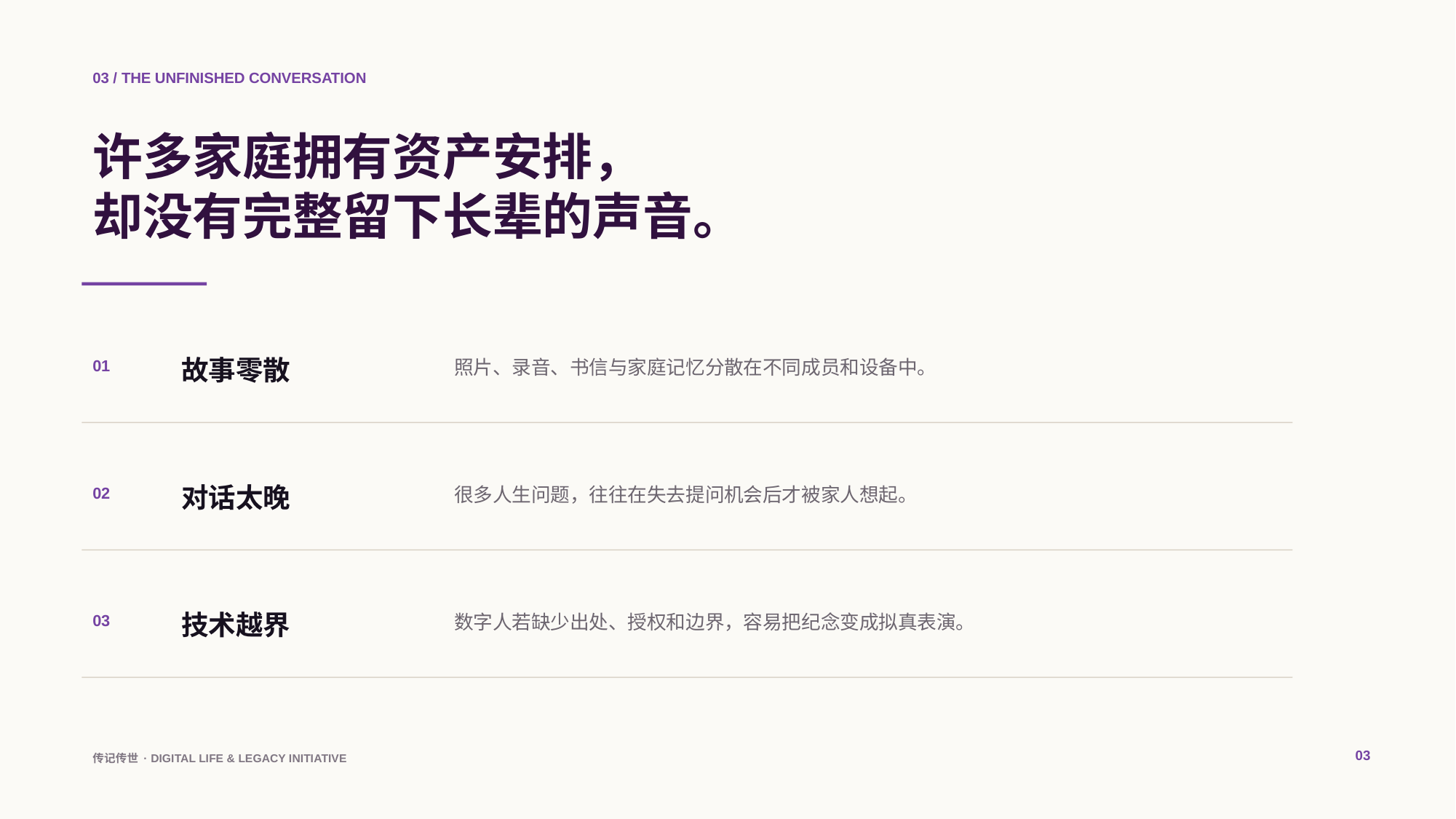

03 / THE UNFINISHED CONVERSATION
许多家庭拥有资产安排，
却没有完整留下长辈的声音。

故事零散
照片、录音、书信与家庭记忆分散在不同成员和设备中。
01

对话太晚
很多人生问题，往往在失去提问机会后才被家人想起。
02

技术越界
数字人若缺少出处、授权和边界，容易把纪念变成拟真表演。
03

03
传记传世 · DIGITAL LIFE & LEGACY INITIATIVE